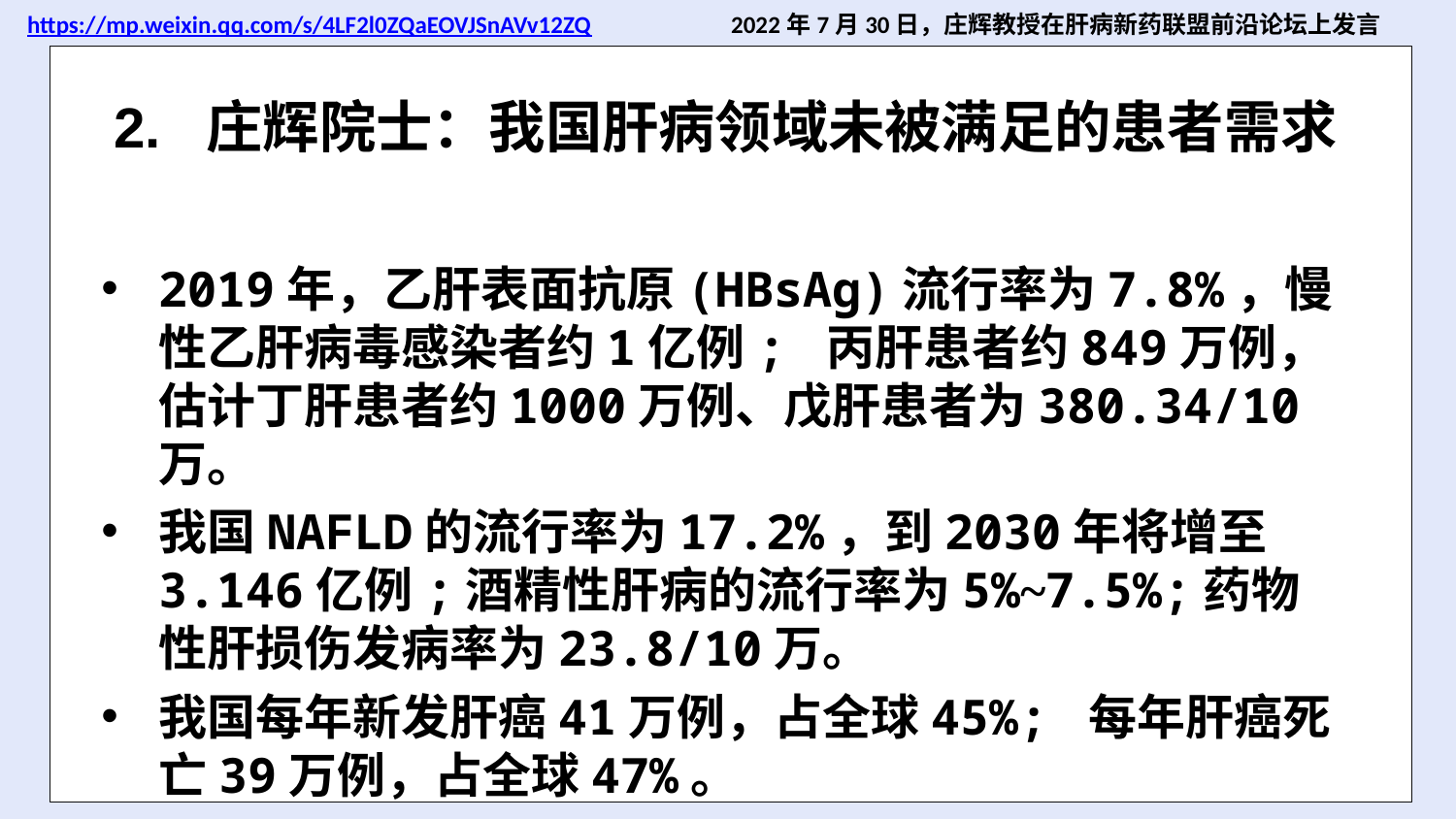

https://mp.weixin.qq.com/s/4LF2l0ZQaEOVJSnAVv12ZQ                         2022年7月30日，庄辉教授在肝病新药联盟前沿论坛上发言
2.  庄辉院士：我国肝病领域未被满足的患者需求

2019年，乙肝表面抗原(HBsAg)流行率为7.8%，慢性乙肝病毒感染者约1亿例; 丙肝患者约849万例，估计丁肝患者约1000万例、戊肝患者为380.34/10万。
我国NAFLD的流行率为17.2%，到2030年将增至3.146亿例;酒精性肝病的流行率为5%~7.5%;药物性肝损伤发病率为23.8/10万。
我国每年新发肝癌41万例，占全球45%; 每年肝癌死亡39万例，占全球47%。